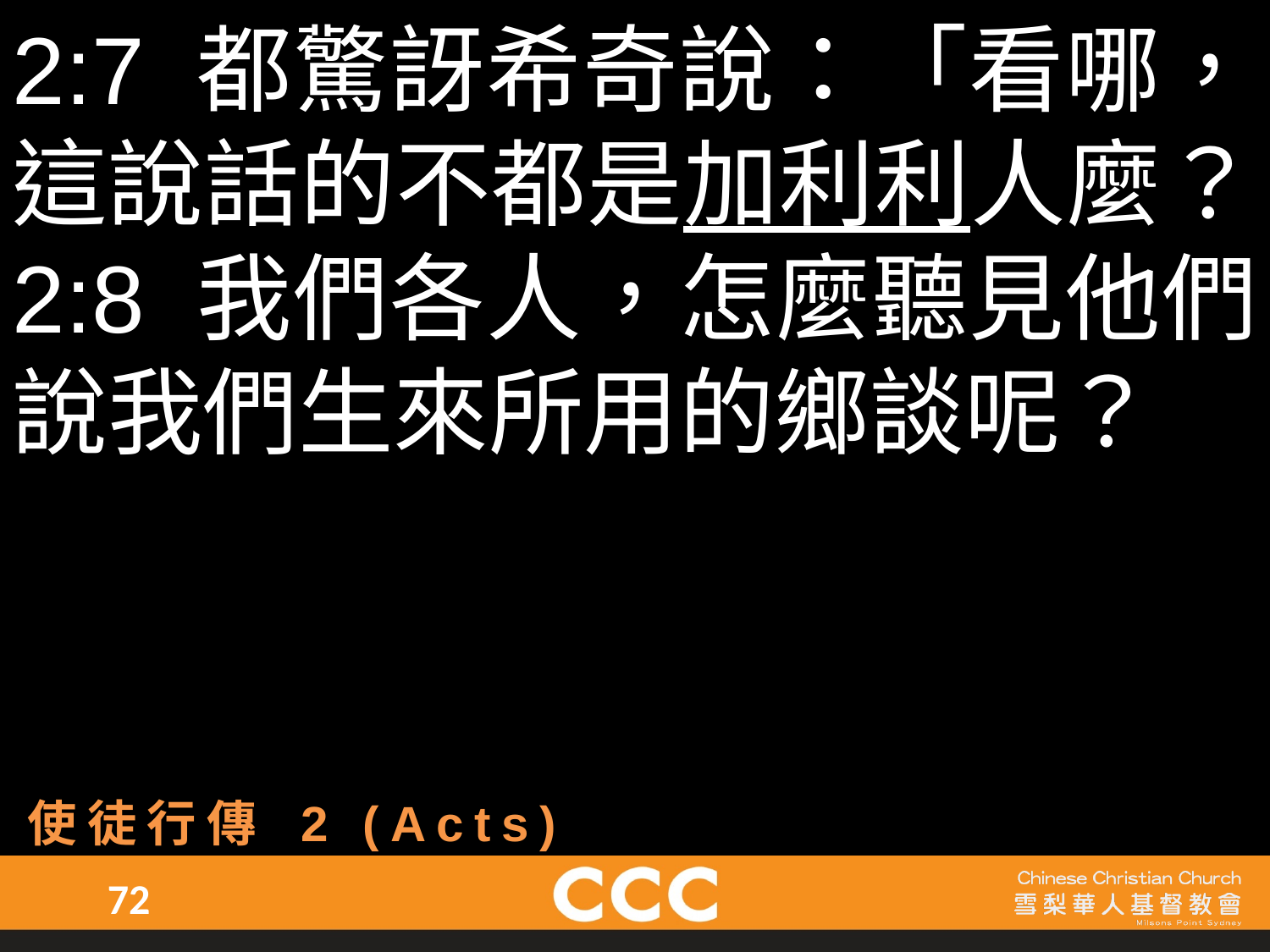

2:7 都驚訝希奇說：「看哪，這說話的不都是加利利人麼？ 2:8 我們各人，怎麼聽見他們說我們生來所用的鄉談呢？
使徒行傳 2 (Acts)
72